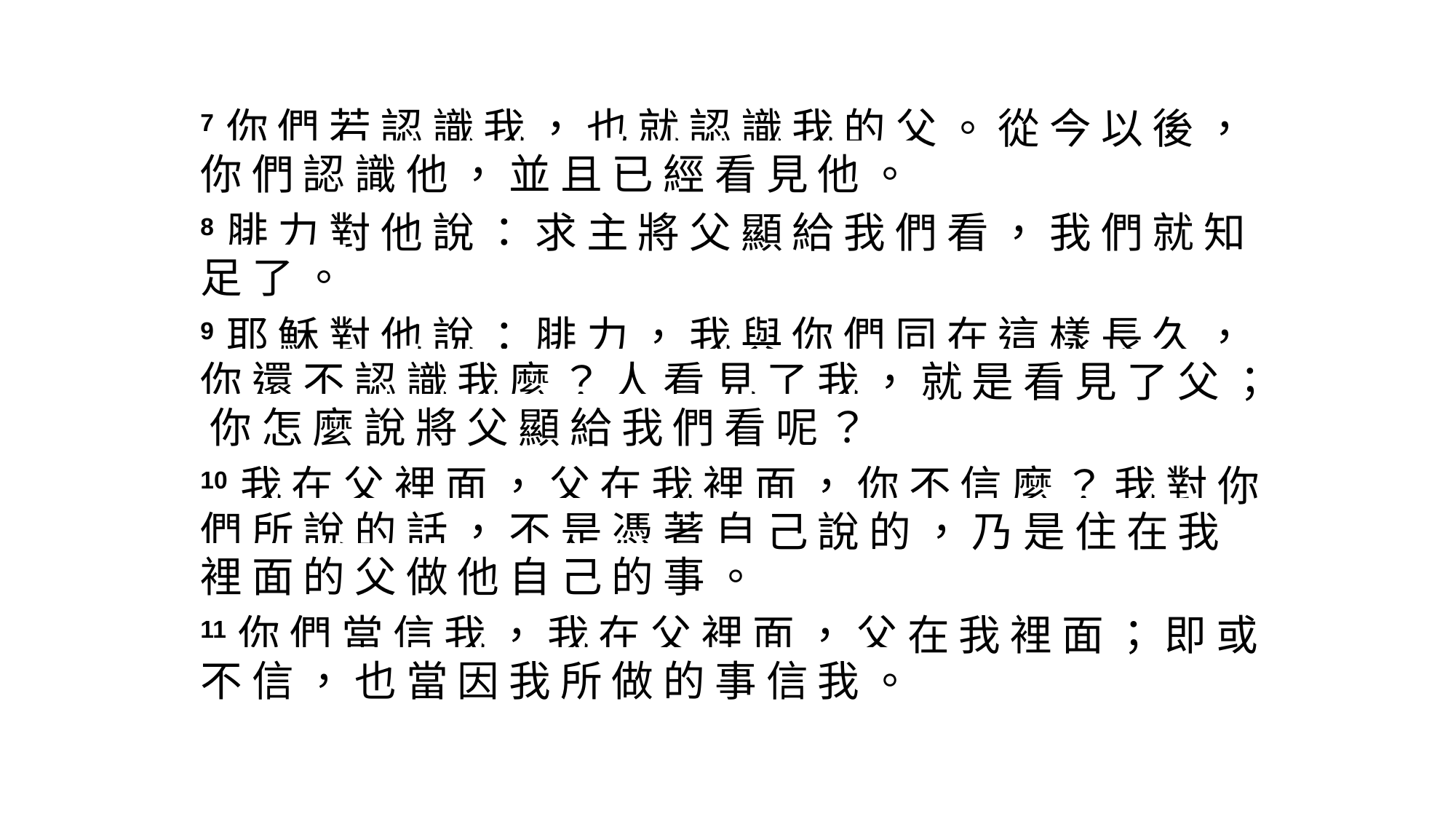

7 你 們 若 認 識 我 ， 也 就 認 識 我 的 父 。 從 今 以 後 ， 你 們 認 識 他 ， 並 且 已 經 看 見 他 。
8 腓 力 對 他 說 ： 求 主 將 父 顯 給 我 們 看 ， 我 們 就 知 足 了 。
9 耶 穌 對 他 說 ： 腓 力 ， 我 與 你 們 同 在 這 樣 長 久 ， 你 還 不 認 識 我 麼 ？ 人 看 見 了 我 ， 就 是 看 見 了 父 ； 你 怎 麼 說 將 父 顯 給 我 們 看 呢 ？
10 我 在 父 裡 面 ， 父 在 我 裡 面 ， 你 不 信 麼 ？ 我 對 你 們 所 說 的 話 ， 不 是 憑 著 自 己 說 的 ， 乃 是 住 在 我 裡 面 的 父 做 他 自 己 的 事 。
11 你 們 當 信 我 ， 我 在 父 裡 面 ， 父 在 我 裡 面 ； 即 或 不 信 ， 也 當 因 我 所 做 的 事 信 我 。